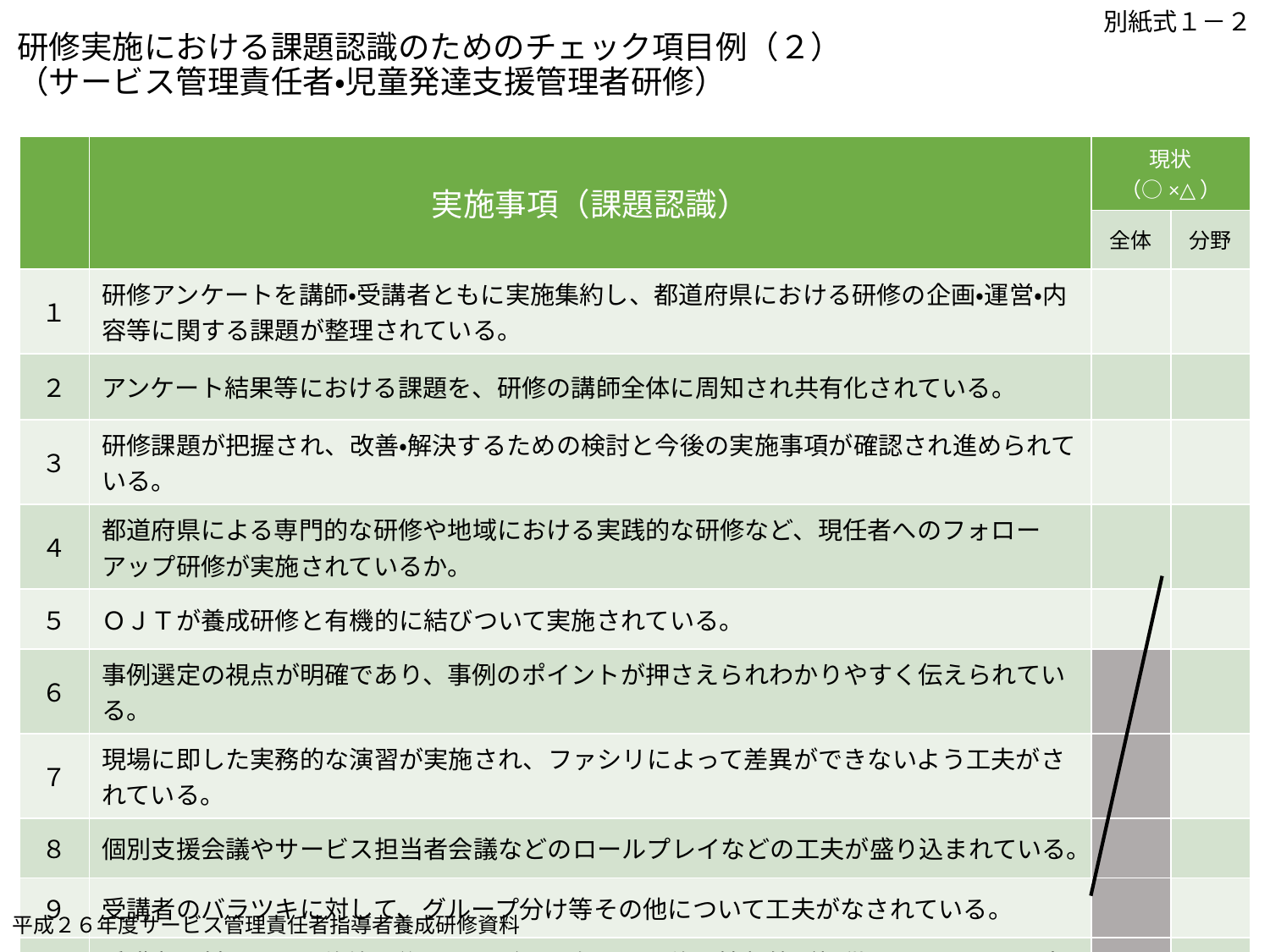

別紙式１－２
# 研修実施における課題認識のためのチェック項目例（２） （サービス管理責任者・児童発達支援管理者研修）
|  | 実施事項（課題認識） | 現状 （○×△） |  |
| --- | --- | --- | --- |
|  |  | 全体 | 分野 |
| １ | 研修アンケートを講師・受講者ともに実施集約し、都道府県における研修の企画・運営・内容等に関する課題が整理されている。 |  |  |
| ２ | アンケート結果等における課題を、研修の講師全体に周知され共有化されている。 |  |  |
| ３ | 研修課題が把握され、改善・解決するための検討と今後の実施事項が確認され進められている。 |  |  |
| ４ | 都道府県による専門的な研修や地域における実践的な研修など、現任者へのフォローアップ研修が実施されているか。 |  |  |
| ５ | ＯＪＴが養成研修と有機的に結びついて実施されている。 |  |  |
| ６ | 事例選定の視点が明確であり、事例のポイントが押さえられわかりやすく伝えられている。 |  |  |
| ７ | 現場に即した実務的な演習が実施され、ファシリによって差異ができないよう工夫がされている。 |  |  |
| ８ | 個別支援会議やサービス担当者会議などのロールプレイなどの工夫が盛り込まれている。 |  |  |
| ９ | 受講者のバラツキに対して、グループ分け等その他について工夫がなされている。 |  |  |
| １０ | 受講者に対して、研修終了後の分野ごとに有用な研修の情報等が提供されるような工夫がされている。 |  |  |
平成２６年度サービス管理責任者指導者養成研修資料